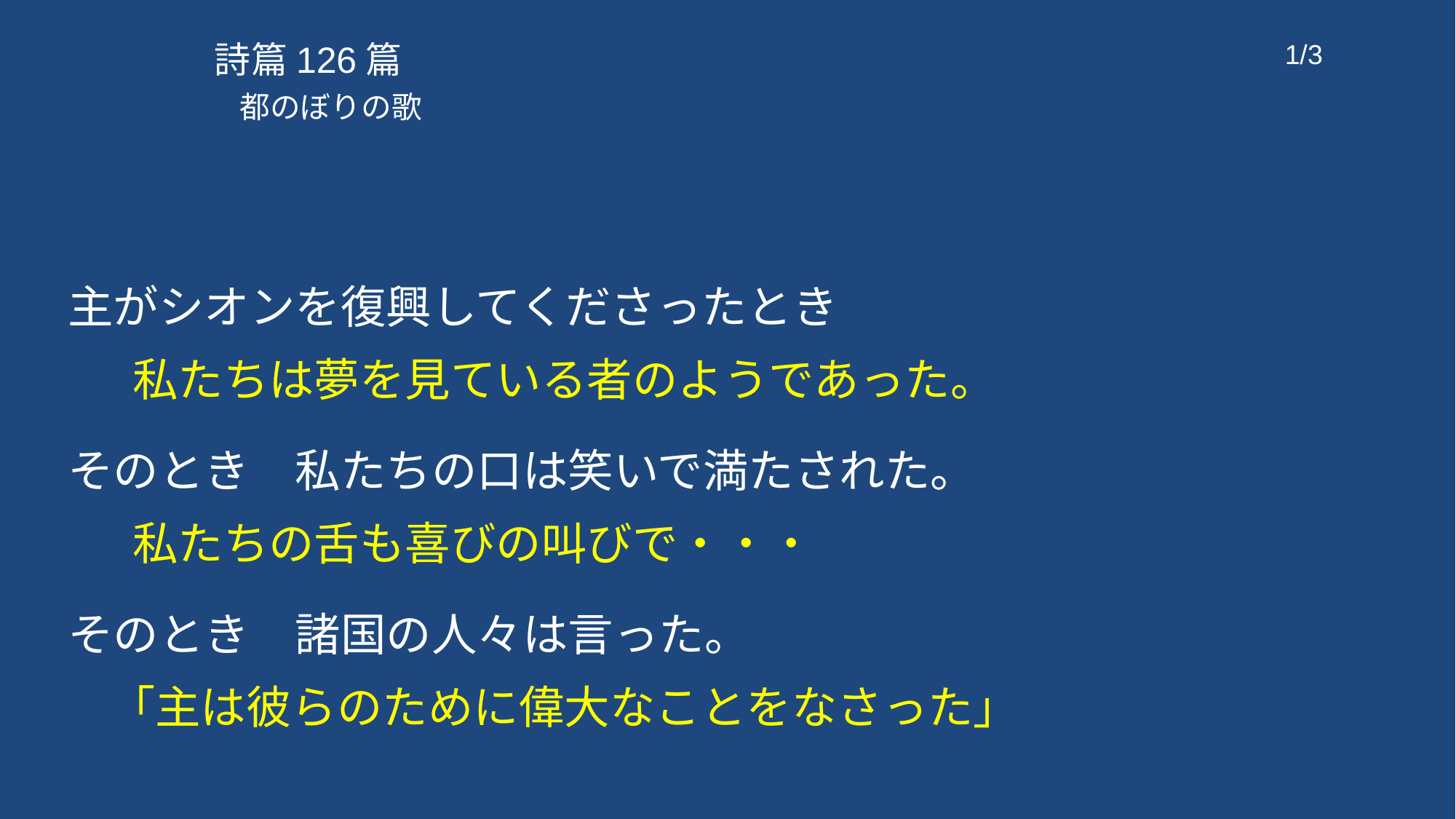

1/3
詩篇126篇
都のぼりの歌

主がシオンを復興してくださったとき
私たちは夢を見ている者のようであった。
そのとき　私たちの口は笑いで満たされた。
私たちの舌も喜びの叫びで・・・
そのとき　諸国の人々は言った。
｢主は彼らのために偉大なことをなさった」